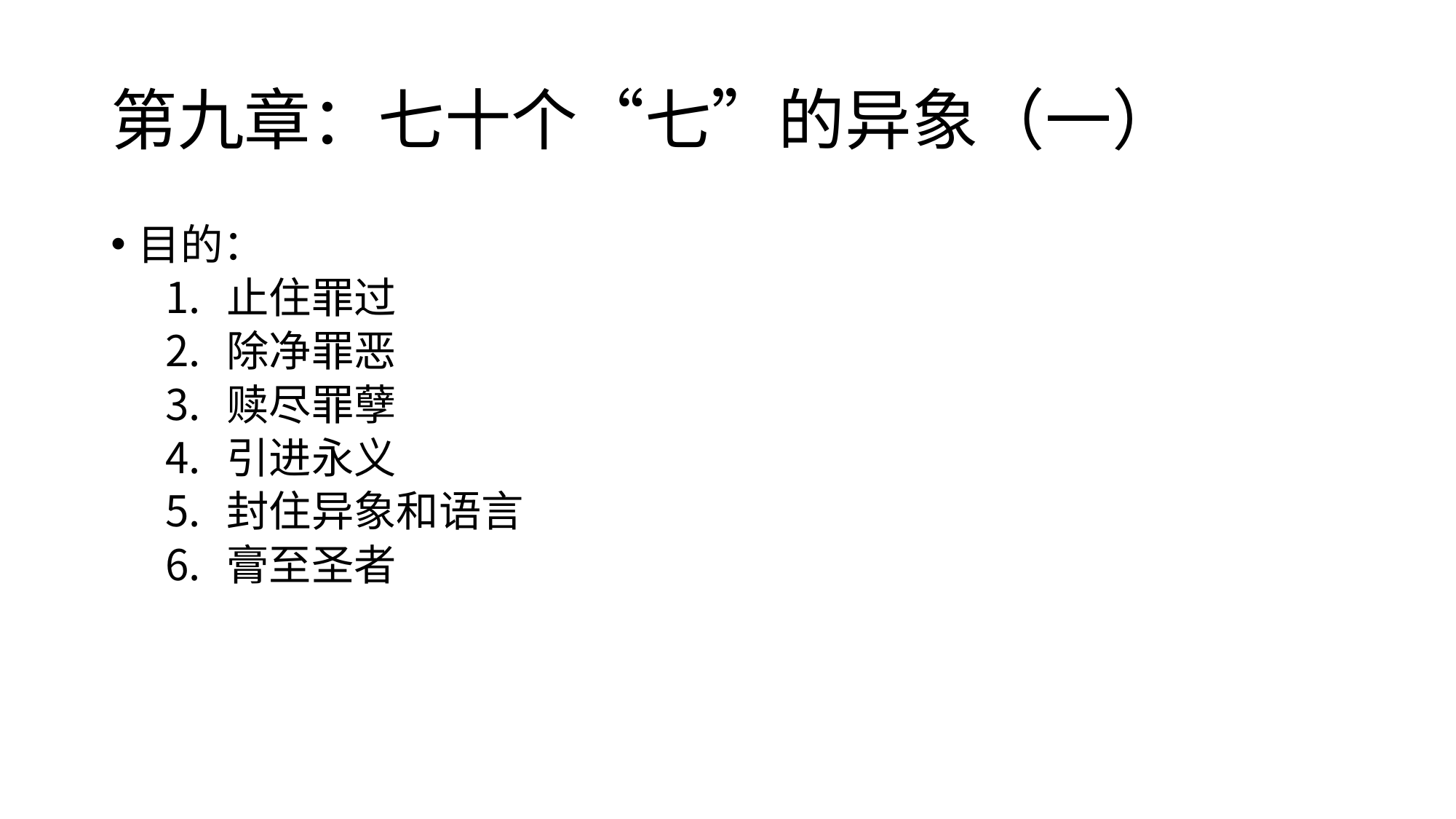

# 第九章：七十个“七”的异象（一）
目的：
止住罪过
除净罪恶
赎尽罪孽
引进永义
封住异象和语言
膏至圣者